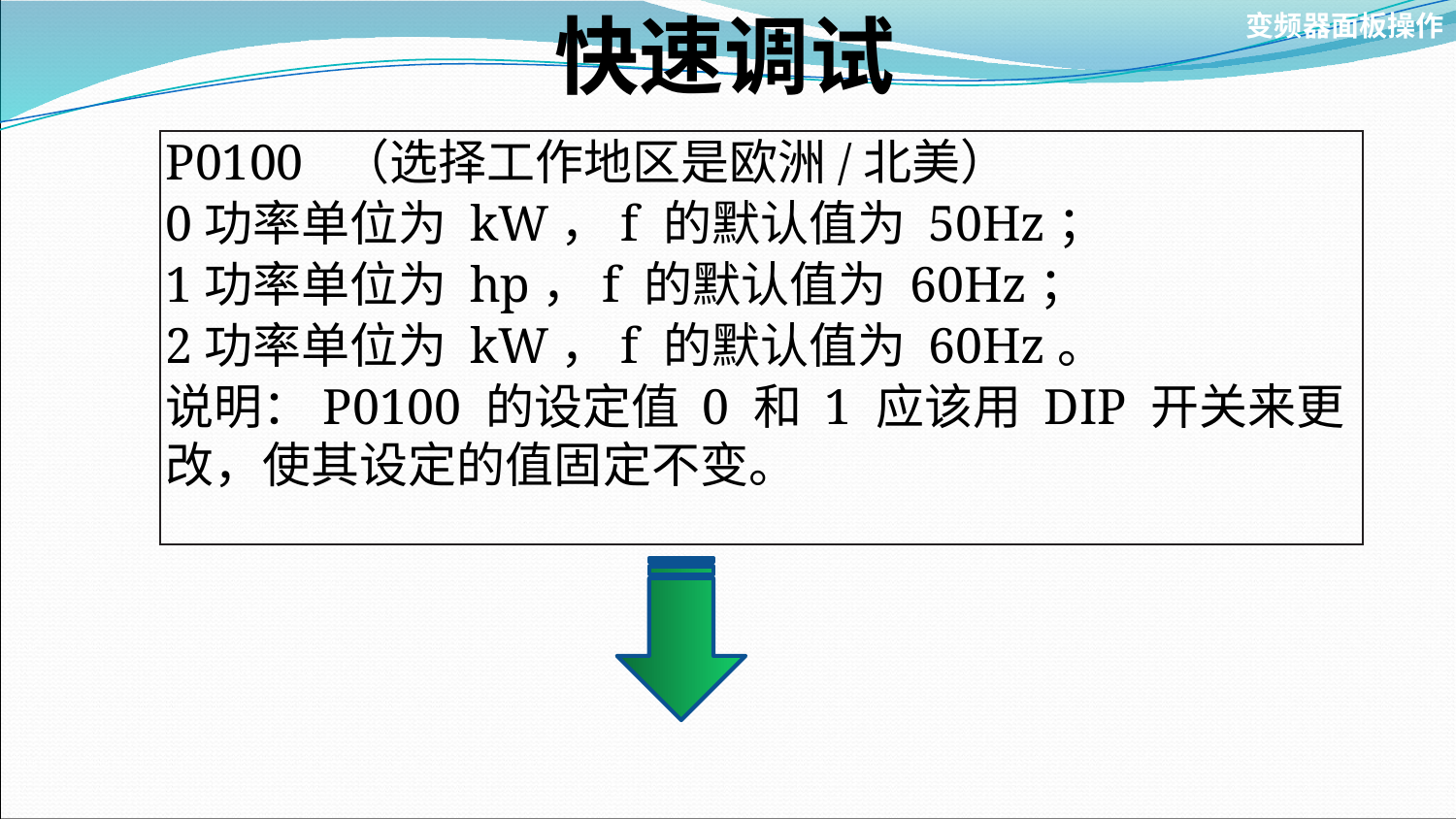

快速调试
变频器面板操作
P0100  （选择工作地区是欧洲/北美）
0功率单位为 kW，f 的默认值为 50Hz；
1功率单位为 hp，f 的默认值为 60Hz；
2功率单位为 kW，f 的默认值为 60Hz。
说明：P0100 的设定值 0 和 1 应该用 DIP 开关来更改，使其设定的值固定不变。

8